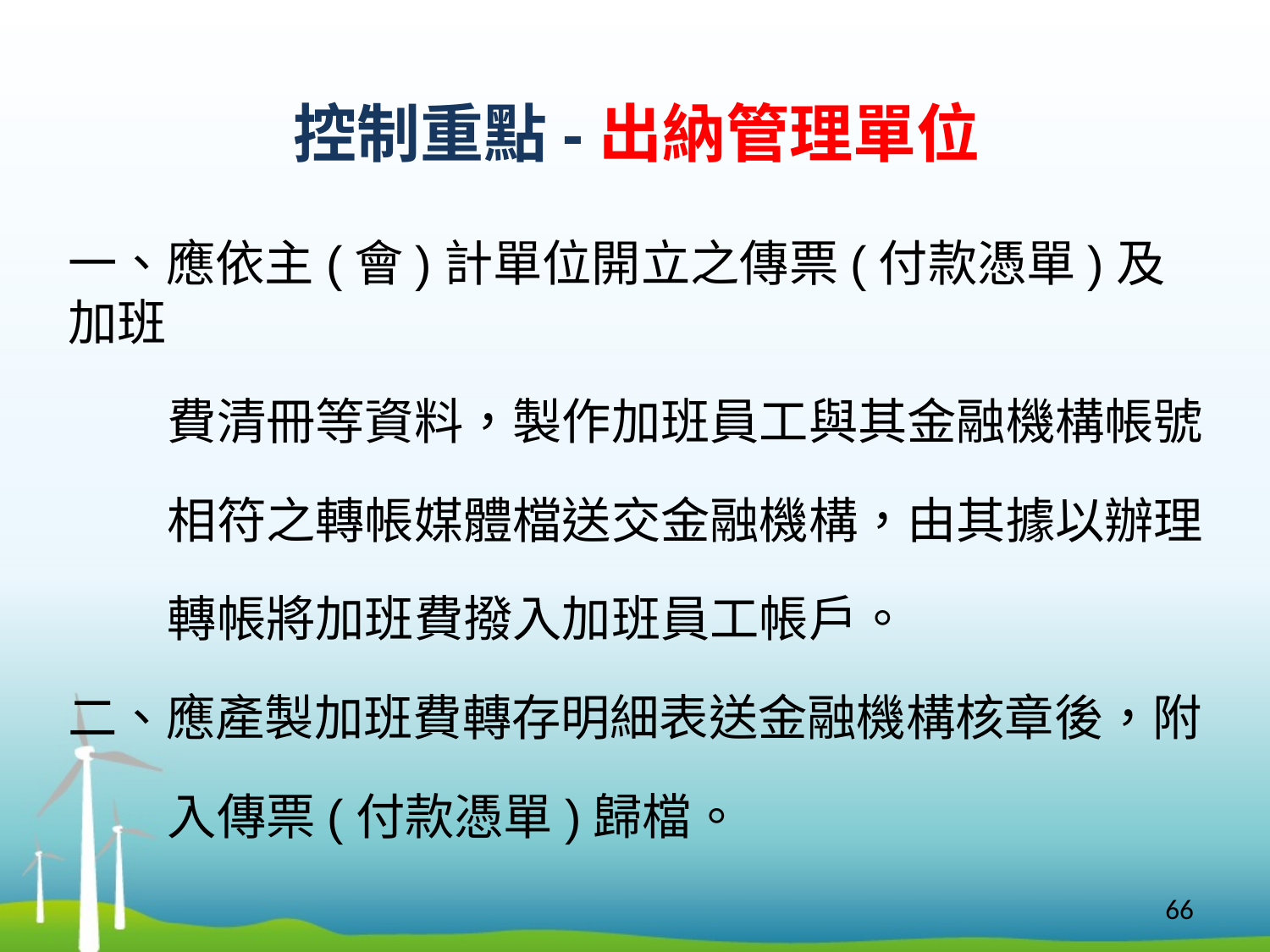

# 控制重點-出納管理單位
一、應依主(會)計單位開立之傳票(付款憑單)及加班
        費清冊等資料，製作加班員工與其金融機構帳號
        相符之轉帳媒體檔送交金融機構，由其據以辦理
        轉帳將加班費撥入加班員工帳戶。
二、應產製加班費轉存明細表送金融機構核章後，附
        入傳票(付款憑單)歸檔。

66